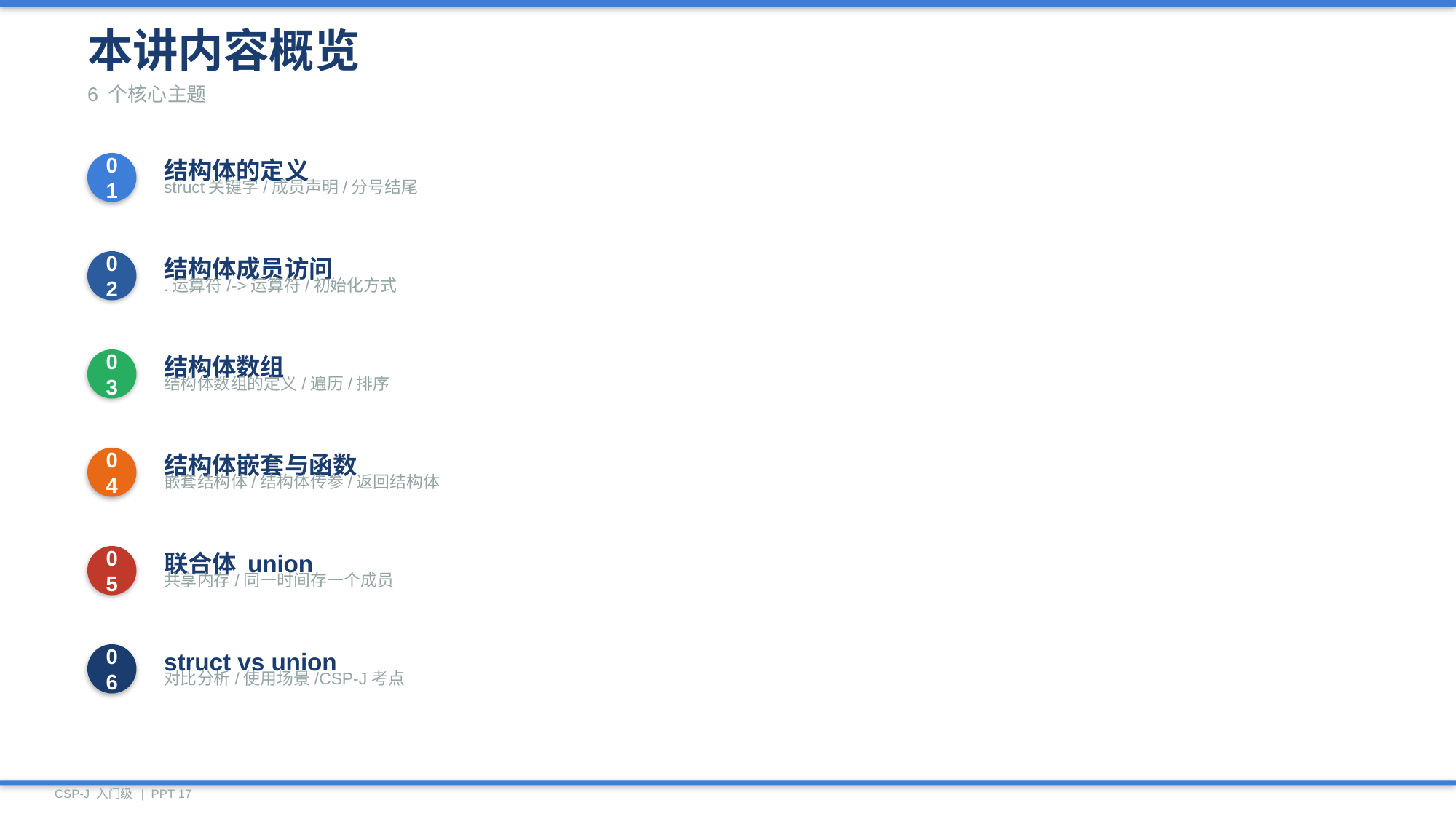

本讲内容概览
6 个核心主题
01
结构体的定义
struct关键字/成员声明/分号结尾
02
结构体成员访问
.运算符/->运算符/初始化方式
03
结构体数组
结构体数组的定义/遍历/排序
04
结构体嵌套与函数
嵌套结构体/结构体传参/返回结构体
05
联合体 union
共享内存/同一时间存一个成员
06
struct vs union
对比分析/使用场景/CSP-J考点

CSP-J 入门级  |  PPT 17